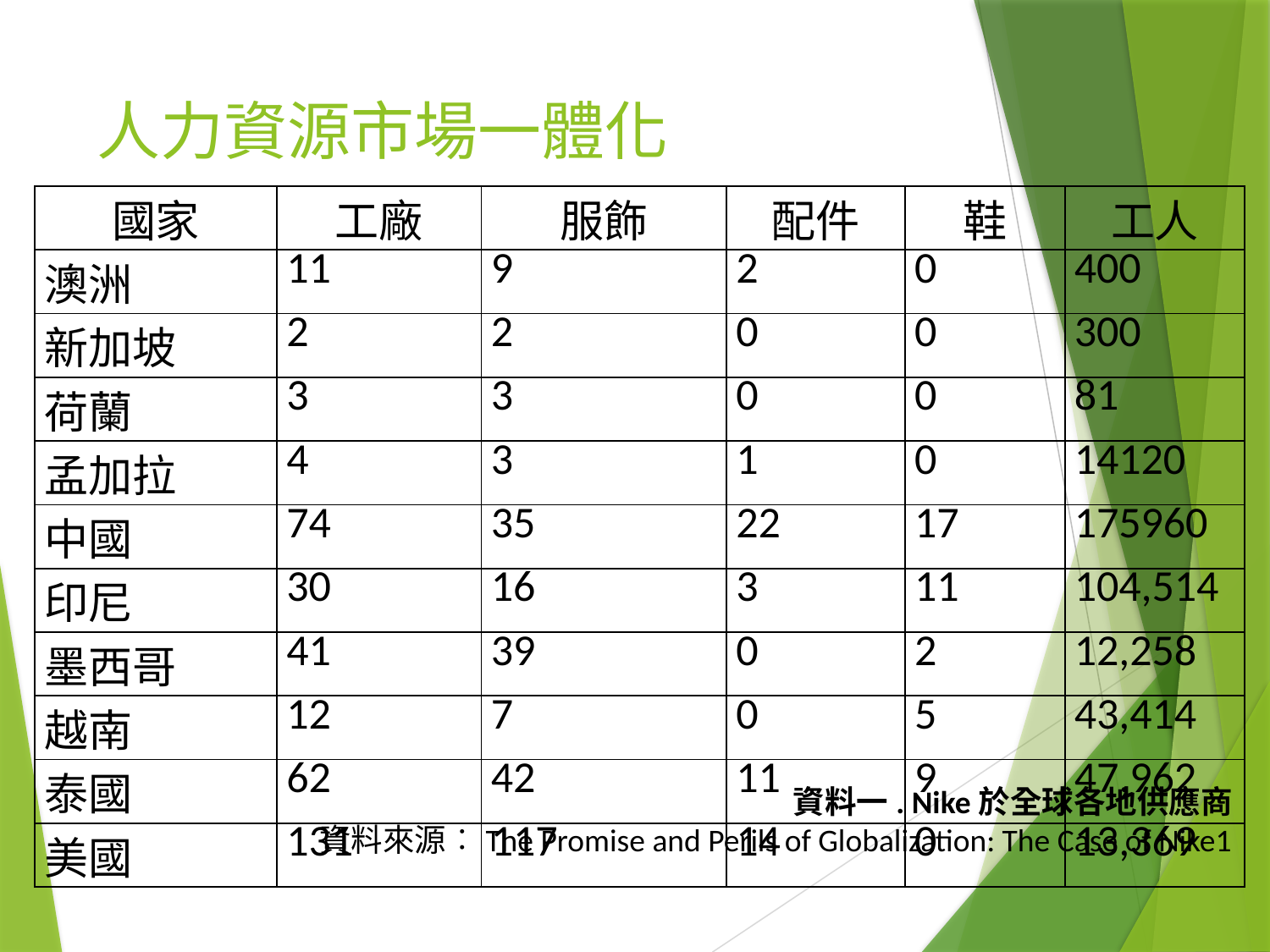

# 人力資源市場一體化
| 國家 | 工廠 | 服飾 | 配件 | 鞋 | 工人 |
| --- | --- | --- | --- | --- | --- |
| 澳洲 | 11 | 9 | 2 | 0 | 400 |
| 新加坡 | 2 | 2 | 0 | 0 | 300 |
| 荷蘭 | 3 | 3 | 0 | 0 | 81 |
| 孟加拉 | 4 | 3 | 1 | 0 | 14120 |
| 中國 | 74 | 35 | 22 | 17 | 175960 |
| 印尼 | 30 | 16 | 3 | 11 | 104,514 |
| 墨西哥 | 41 | 39 | 0 | 2 | 12,258 |
| 越南 | 12 | 7 | 0 | 5 | 43,414 |
| 泰國 | 62 | 42 | 11 | 9 | 47,962 |
| 美國 | 131 | 117 | 14 | 0 | 13,369 |
資料一. Nike於全球各地供應商
資料來源︰The Promise and Perils of Globalization: The Case of Nike1